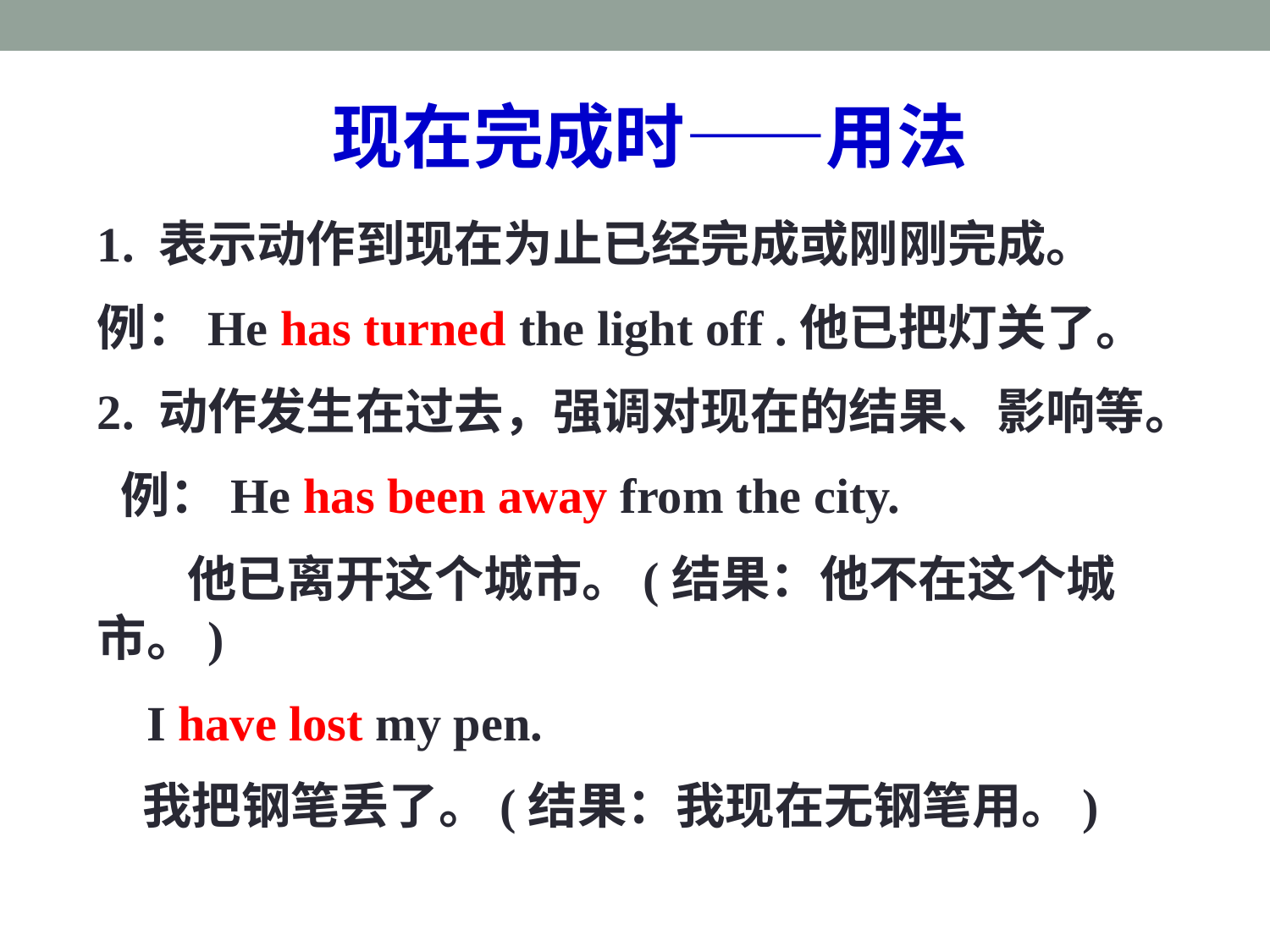

现在完成时——用法
1. 表示动作到现在为止已经完成或刚刚完成。
例：He has turned the light off .他已把灯关了。
2. 动作发生在过去，强调对现在的结果、影响等。
 例：He has been away from the city.
       他已离开这个城市。(结果：他不在这个城市。)
    I have lost my pen.
   我把钢笔丢了。(结果：我现在无钢笔用。)